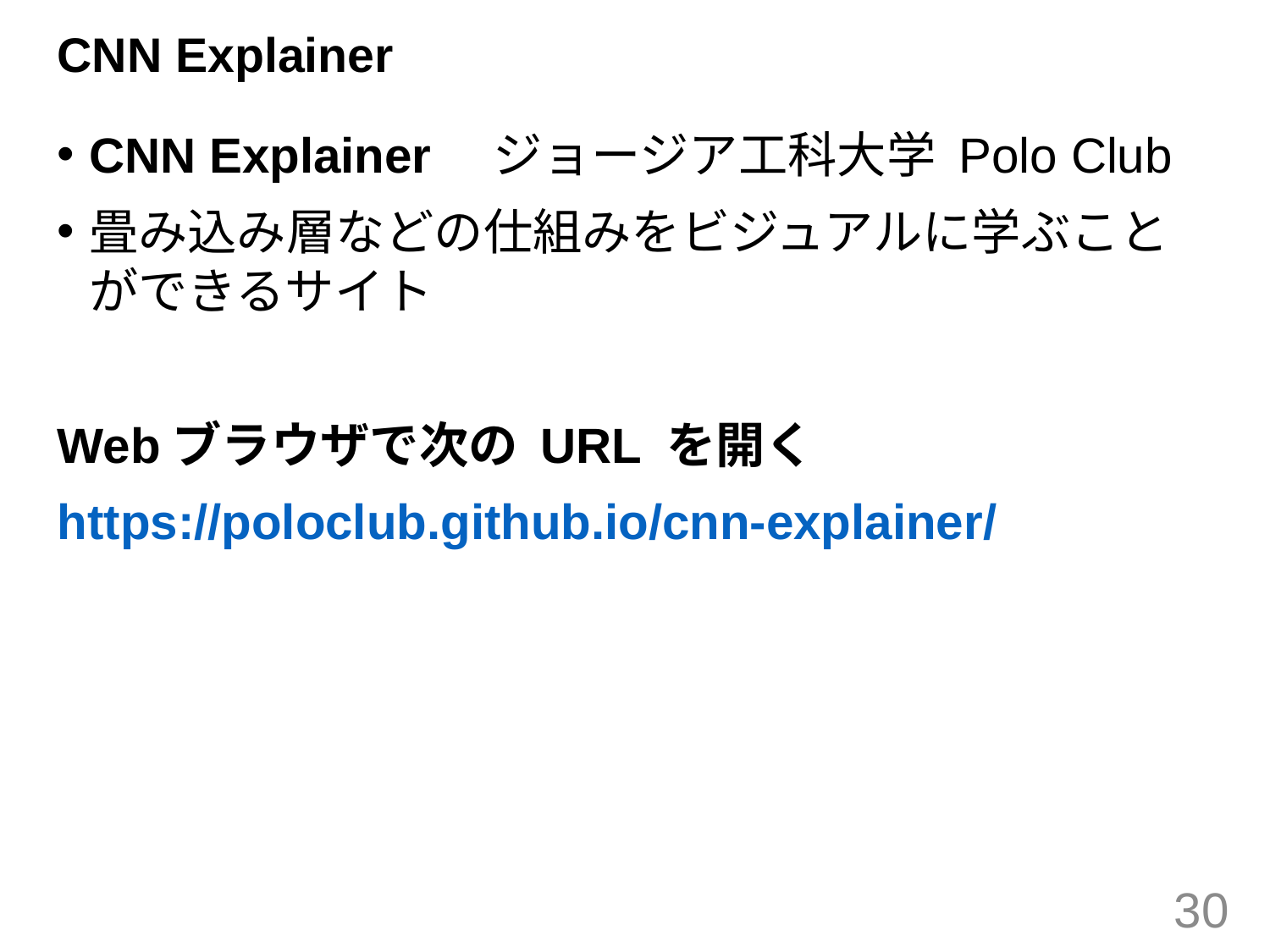

# CNN Explainer
CNN Explainer　ジョージア工科大学 Polo Club
畳み込み層などの仕組みをビジュアルに学ぶことができるサイト

Webブラウザで次の URL を開く
https://poloclub.github.io/cnn-explainer/
30